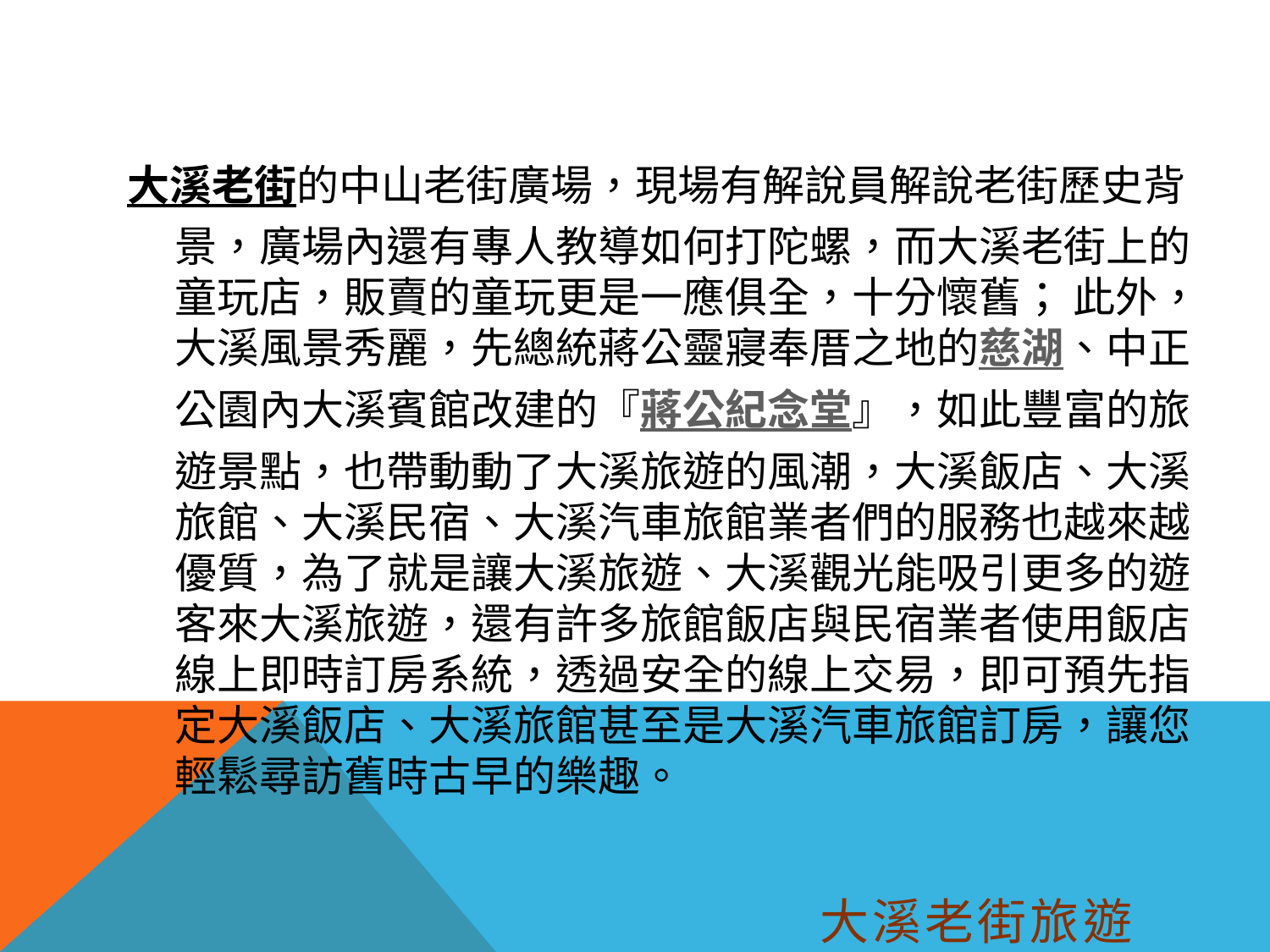

#
大溪老街的中山老街廣場，現場有解說員解說老街歷史背景，廣場內還有專人教導如何打陀螺，而大溪老街上的童玩店，販賣的童玩更是一應俱全，十分懷舊； 此外，大溪風景秀麗，先總統蔣公靈寢奉厝之地的慈湖、中正公園內大溪賓館改建的『蔣公紀念堂』，如此豐富的旅遊景點，也帶動動了大溪旅遊的風潮，大溪飯店、大溪旅館、大溪民宿、大溪汽車旅館業者們的服務也越來越優質，為了就是讓大溪旅遊、大溪觀光能吸引更多的遊客來大溪旅遊，還有許多旅館飯店與民宿業者使用飯店線上即時訂房系統，透過安全的線上交易，即可預先指定大溪飯店、大溪旅館甚至是大溪汽車旅館訂房，讓您輕鬆尋訪舊時古早的樂趣。

大溪老街旅遊